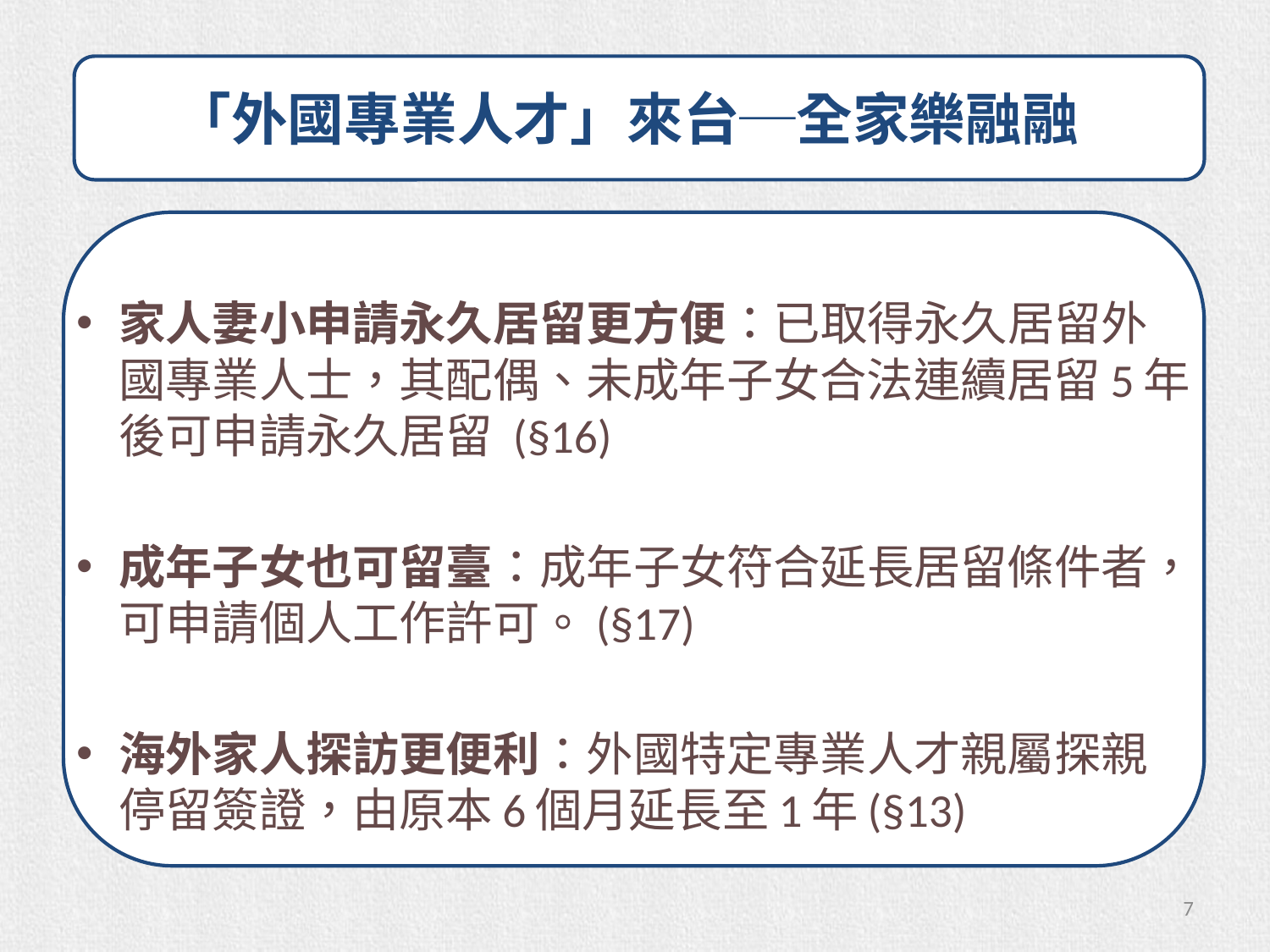

# 「外國專業人才」來台─全家樂融融

家人妻小申請永久居留更方便：已取得永久居留外國專業人士，其配偶、未成年子女合法連續居留5年後可申請永久居留 (§16)

成年子女也可留臺：成年子女符合延長居留條件者，可申請個人工作許可。(§17)

海外家人探訪更便利：外國特定專業人才親屬探親停留簽證，由原本6個月延長至1年(§13)

7